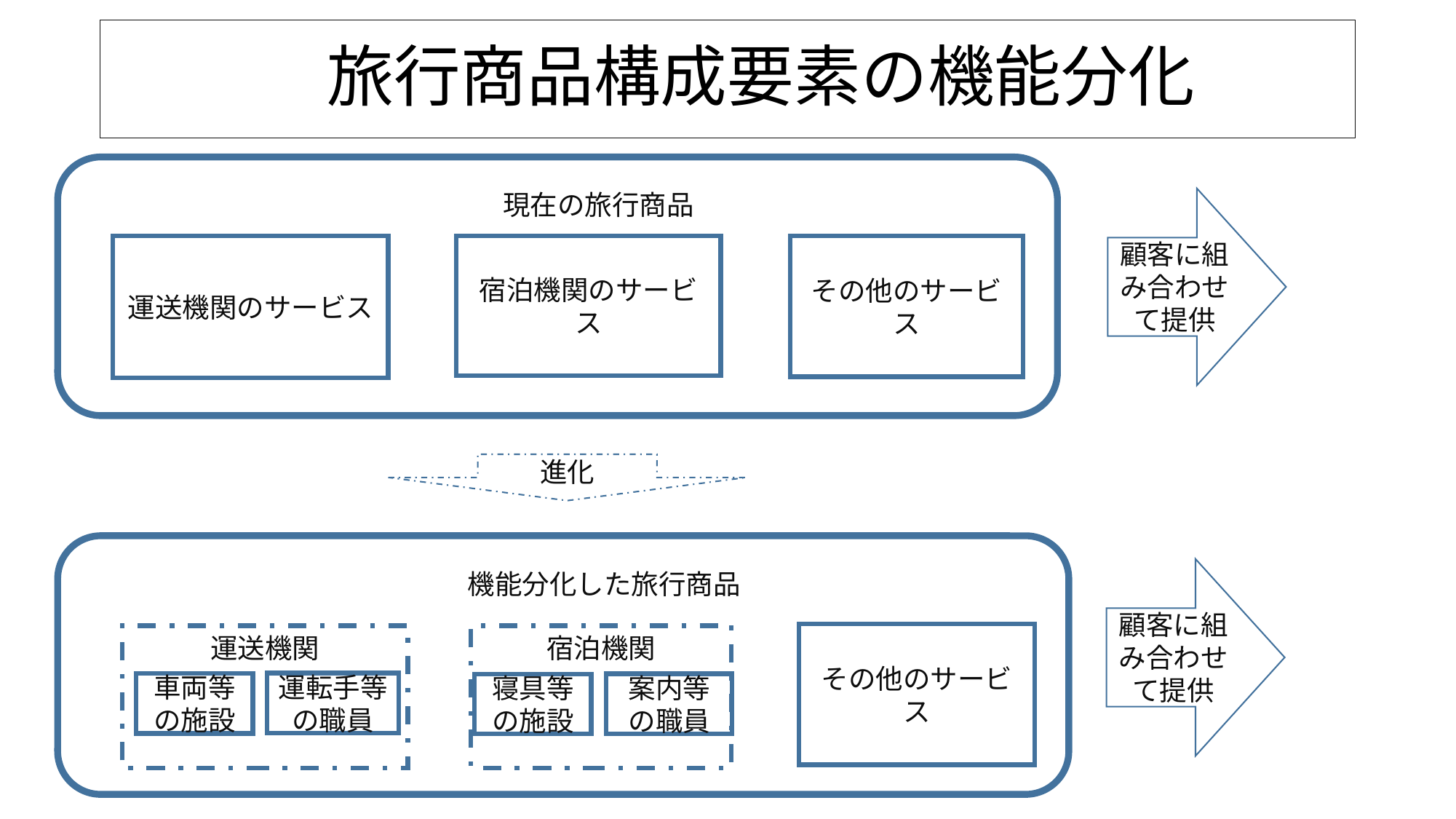

# 旅行商品構成要素の機能分化
　　　現在の旅行商品

顧客に組み合わせて提供
運送機関のサービス
宿泊機関のサービス
その他のサービス
進化
　　　機能分化した旅行商品

顧客に組み合わせて提供
その他のサービス
運送機関

宿泊機関

運転手等の職員
車両等の施設
案内等の職員
寝具等の施設